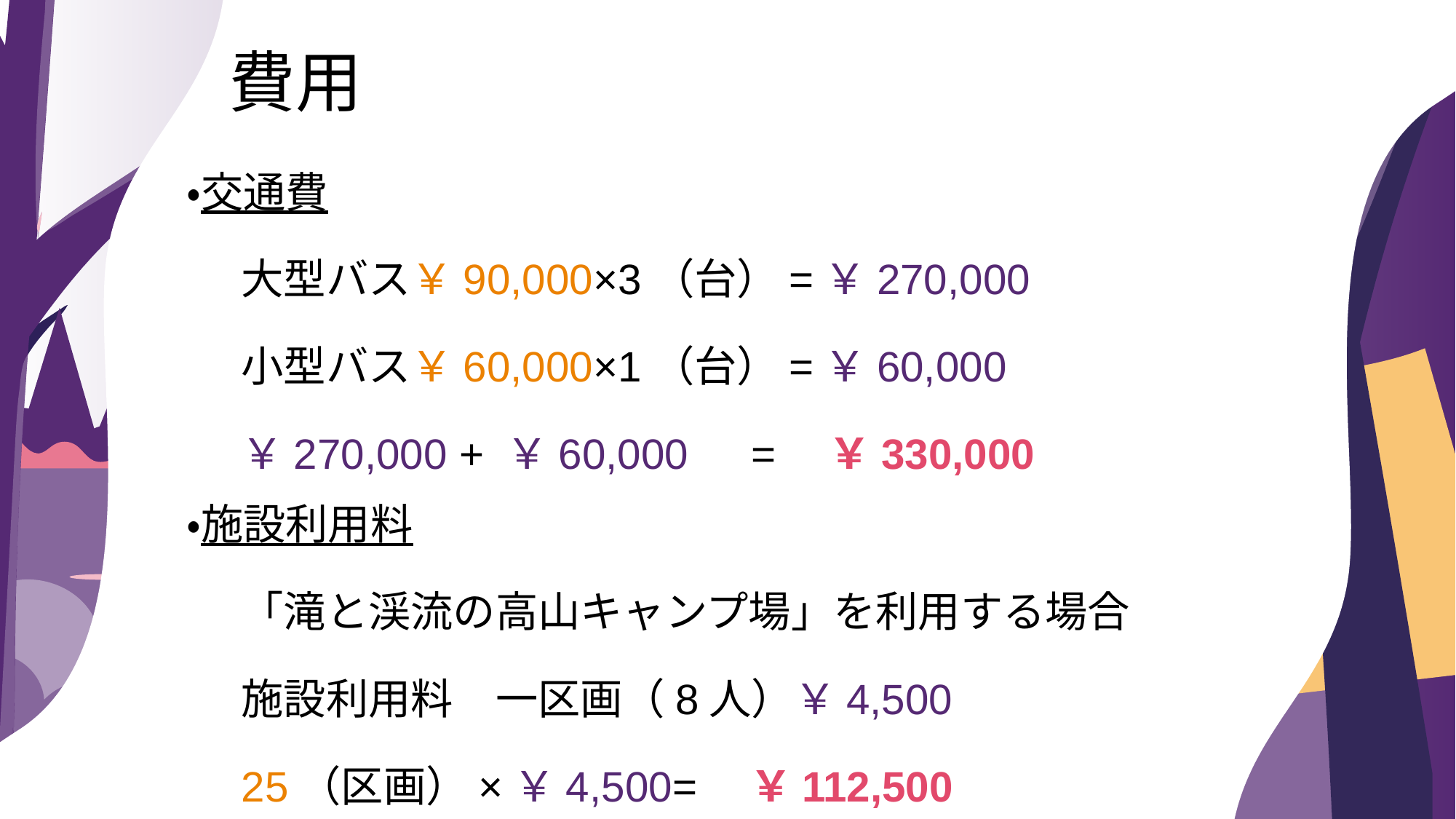

費用

・交通費
大型バス￥90,000×3（台）=￥270,000
小型バス￥60,000×1（台）=￥60,000
￥270,000 + ￥60,000　=　￥330,000
・施設利用料
「滝と渓流の高山キャンプ場」を利用する場合
施設利用料　一区画（8人）￥4,500
25（区画）×￥4,500=　￥112,500